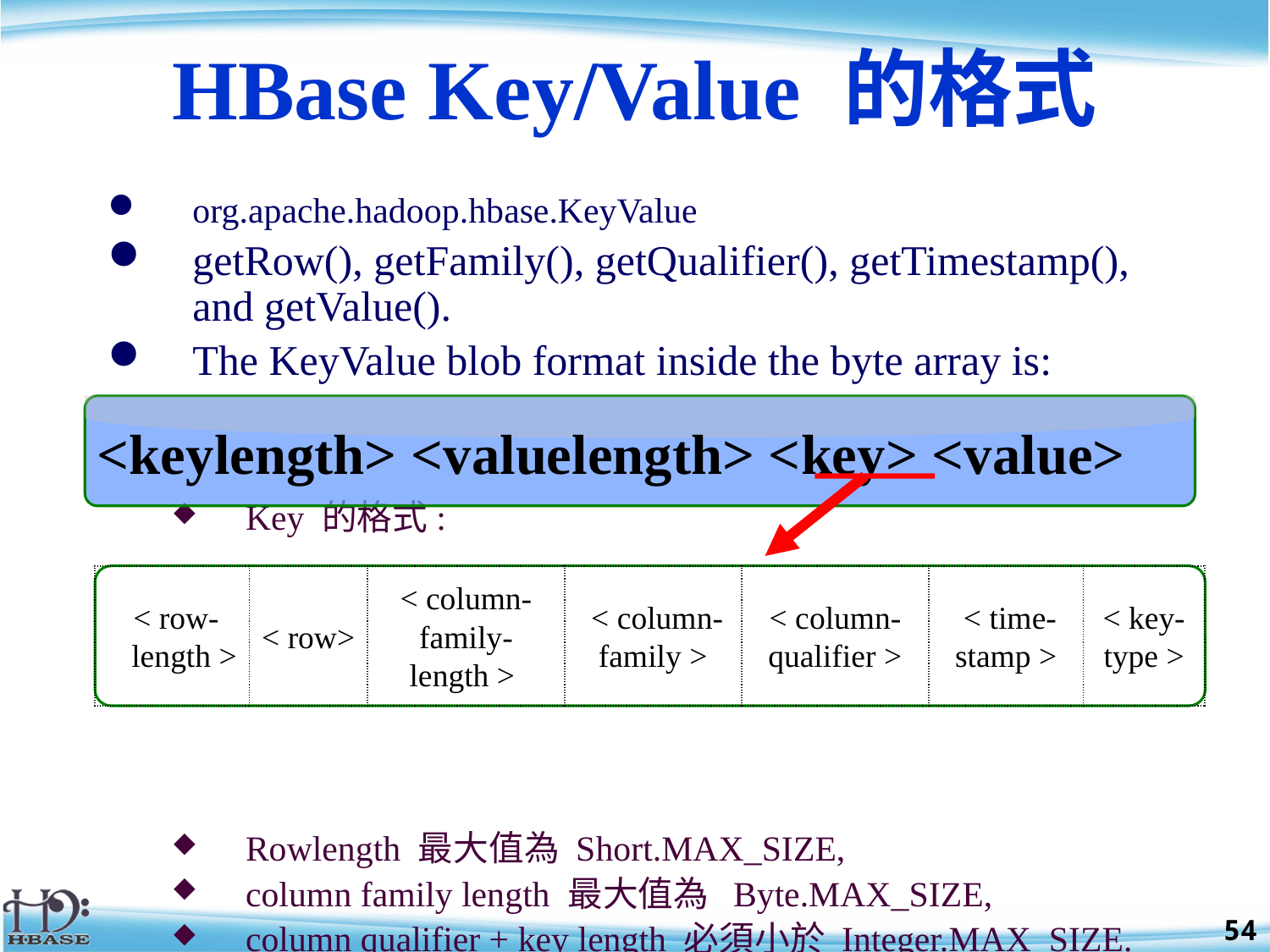

# HBase Key/Value 的格式

org.apache.hadoop.hbase.KeyValue
getRow(), getFamily(), getQualifier(), getTimestamp(), and getValue().
The KeyValue blob format inside the byte array is:

Key 的格式:

Rowlength 最大值為 Short.MAX_SIZE,
column family length 最大值為  Byte.MAX_SIZE,
column qualifier + key length 必須小於 Integer.MAX_SIZE.

<keylength> <valuelength> <key> <value>

| < row- length > | < row> | < column- family- length > | < column-family > | < column-qualifier > | < time-stamp > | < key-type > |
| --- | --- | --- | --- | --- | --- | --- |
54